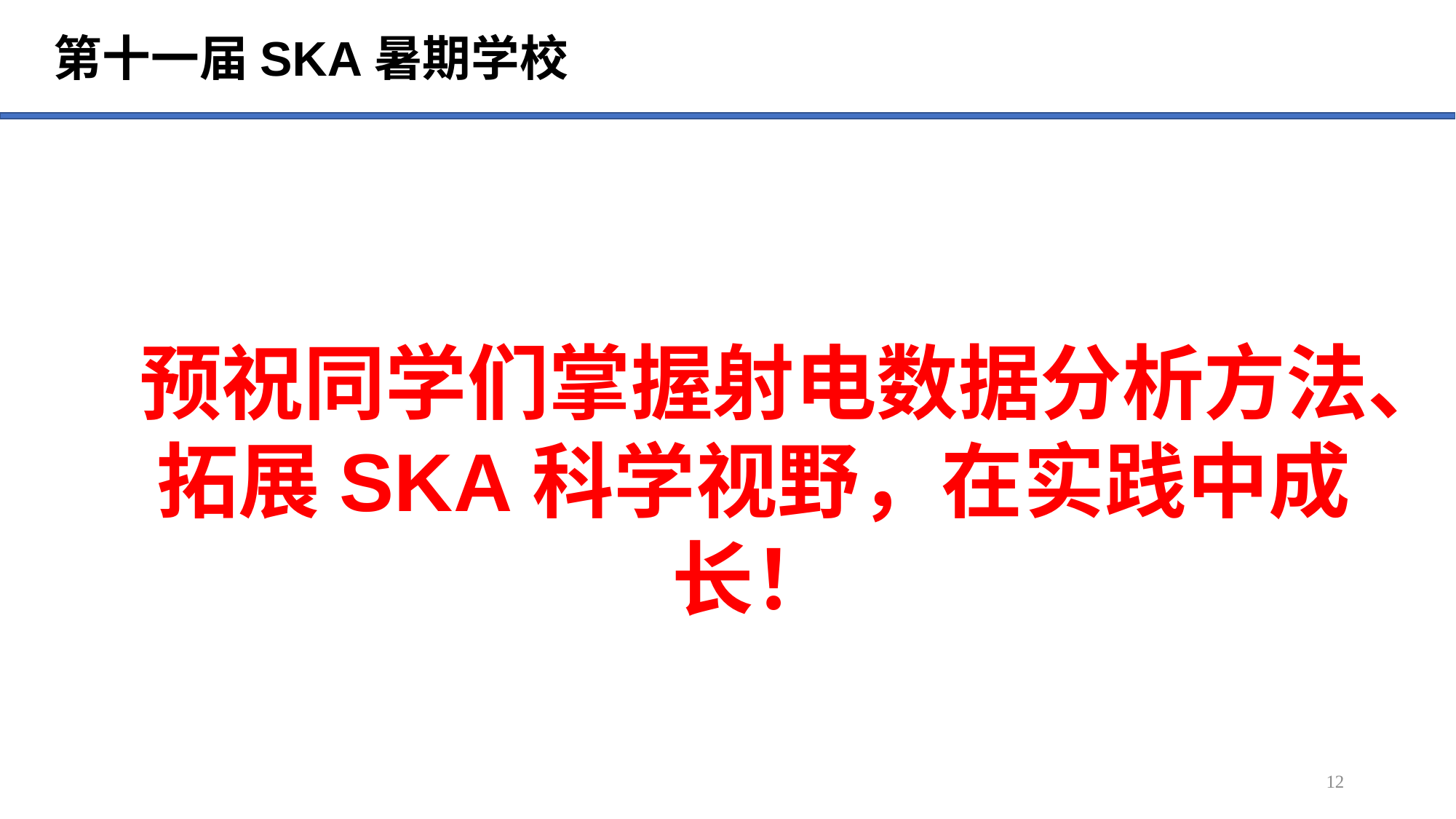

# 第十一届SKA暑期学校

预祝同学们掌握射电数据分析方法、拓展SKA科学视野，在实践中成长！
12